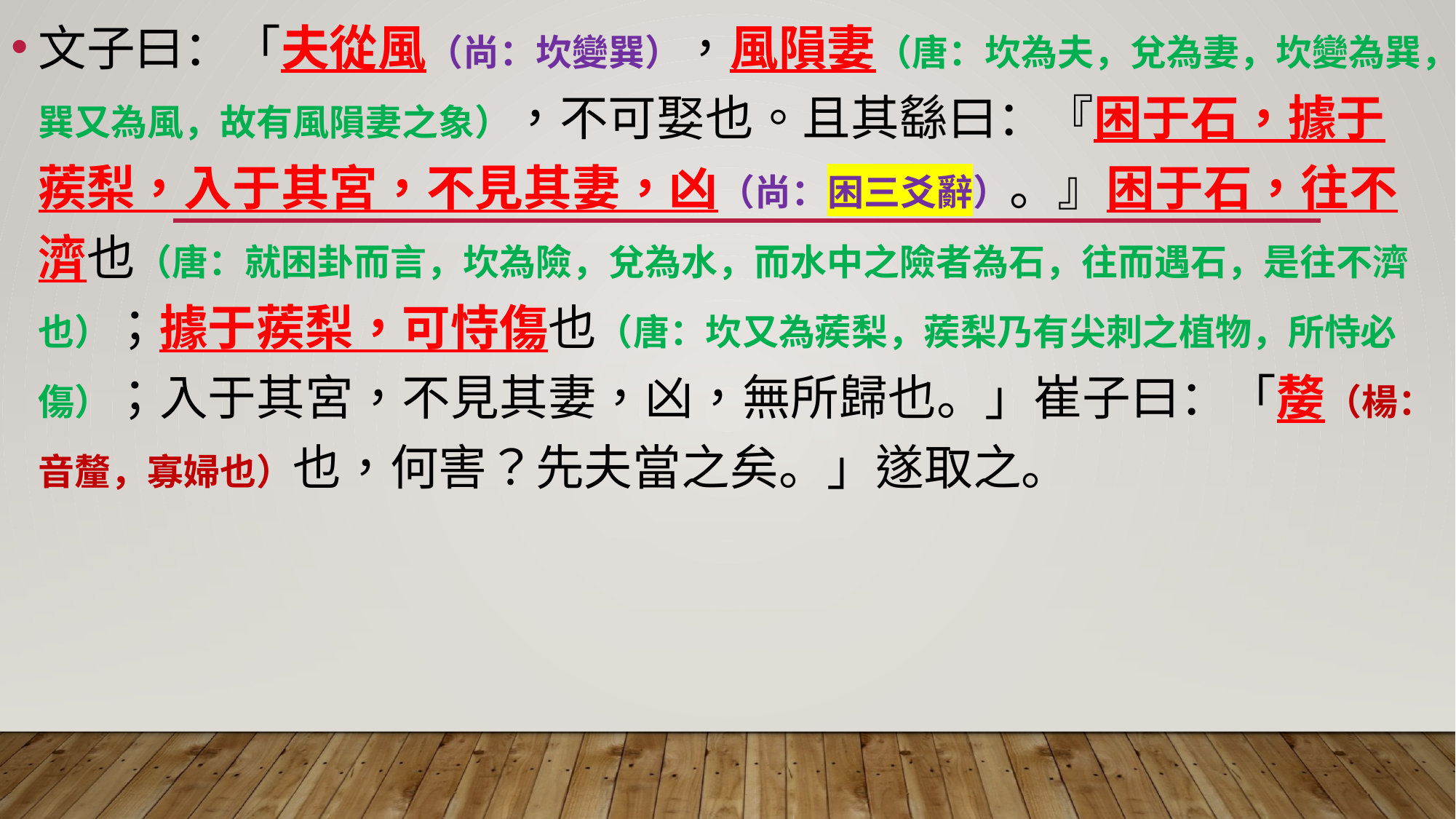

文子曰：「夫從風（尚：坎變巽），風隕妻（唐：坎為夫，兌為妻，坎變為巽，巽又為風，故有風隕妻之象），不可娶也。且其繇曰：『困于石，據于蒺梨，入于其宮，不見其妻，凶（尚：困三爻辭）。』困于石，往不濟也（唐：就困卦而言，坎為險，兌為水，而水中之險者為石，往而遇石，是往不濟也）；據于蒺梨，可恃傷也（唐：坎又為蒺梨，蒺梨乃有尖刺之植物，所恃必傷）；入于其宮，不見其妻，凶，無所歸也。」崔子曰：「嫠（楊：音釐，寡婦也）也，何害？先夫當之矣。」遂取之。